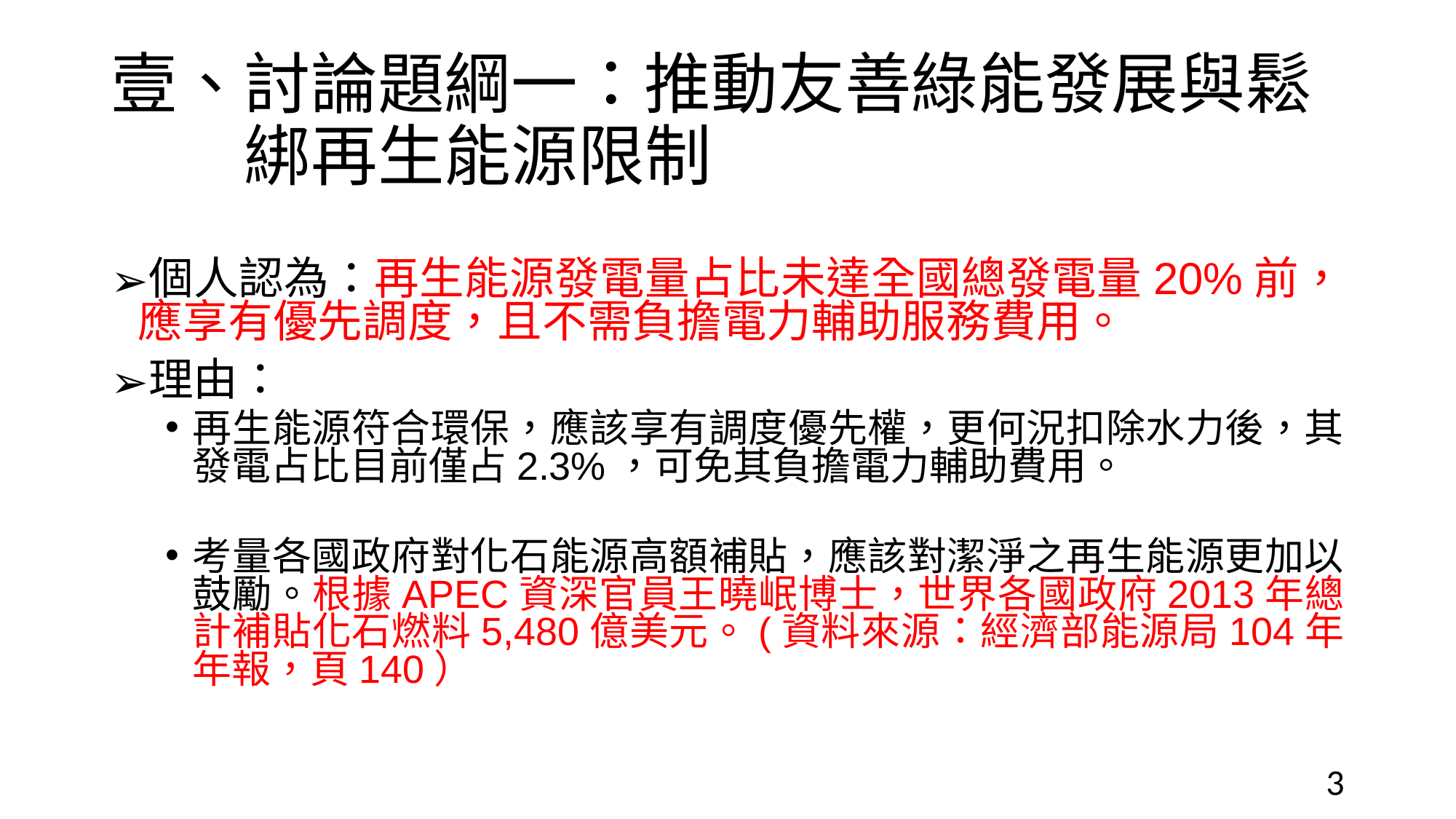

# 壹、討論題綱一：推動友善綠能發展與鬆 　　綁再生能源限制
個人認為：再生能源發電量占比未達全國總發電量20%前，應享有優先調度，且不需負擔電力輔助服務費用。
理由：
再生能源符合環保，應該享有調度優先權，更何況扣除水力後，其發電占比目前僅占2.3%，可免其負擔電力輔助費用。

考量各國政府對化石能源高額補貼，應該對潔淨之再生能源更加以鼓勵。根據APEC資深官員王曉岷博士，世界各國政府2013年總計補貼化石燃料5,480億美元。(資料來源：經濟部能源局104年年報，頁140）
3